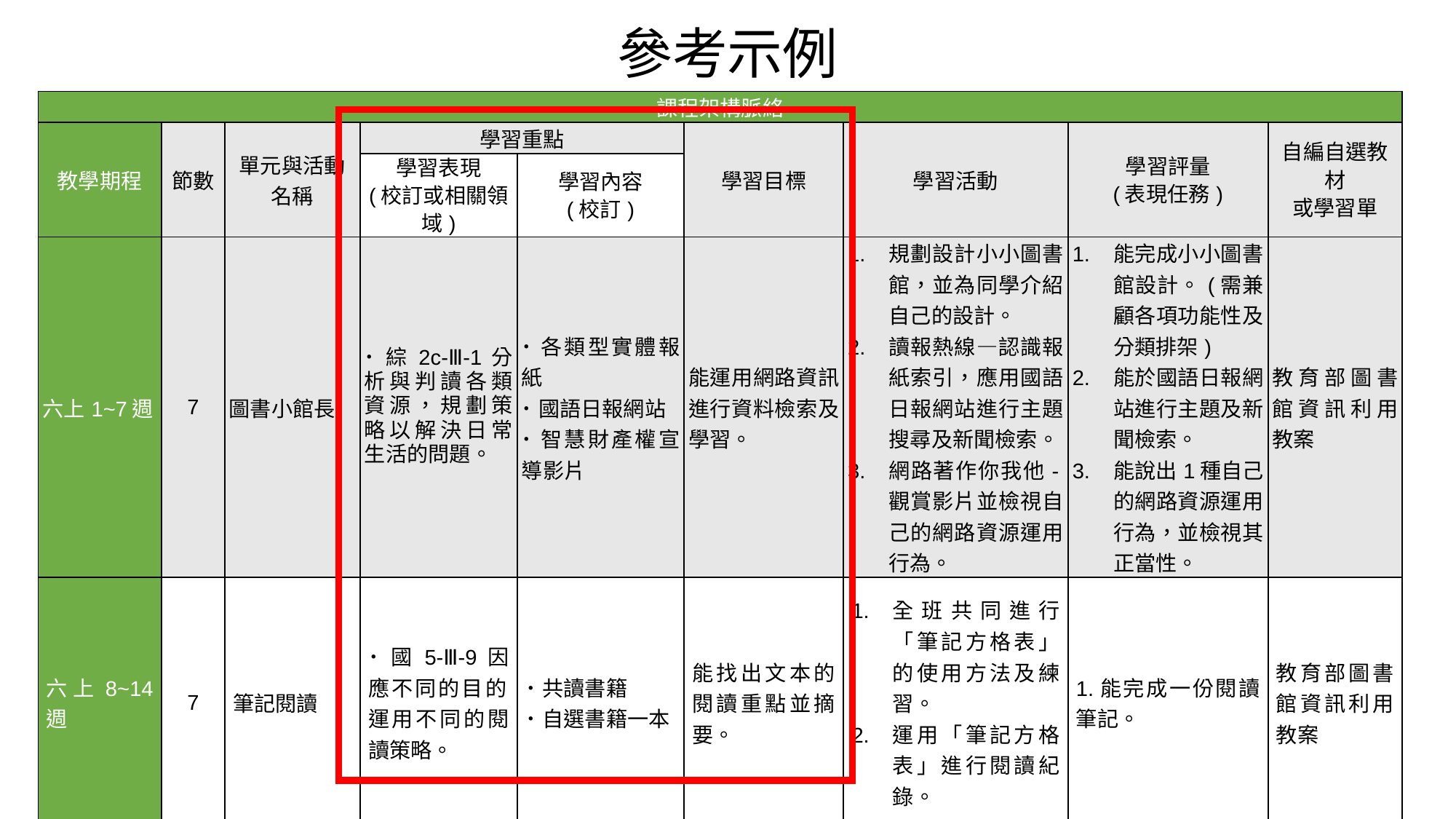

# 參考示例
| 課程架構脈絡 |  |  |  |  |  |  |  |  |
| --- | --- | --- | --- | --- | --- | --- | --- | --- |
| 教學期程 | 節數 | 單元與活動名稱 | 學習重點 |  | 學習目標 | 學習活動 | 學習評量 (表現任務) | 自編自選教材 或學習單 |
|  |  |  | 學習表現 (校訂或相關領域) | 學習內容 (校訂) |  |  |  |  |
| 六上1~7週 | 7 | 圖書小館長 | ˙綜2c-Ⅲ-1分析與判讀各類資源，規劃策略以解決日常生活的問題。 | ˙各類型實體報紙 ˙國語日報網站 ˙智慧財產權宣導影片 | 能運用網路資訊進行資料檢索及學習。 | 規劃設計小小圖書館，並為同學介紹自己的設計。 讀報熱線—認識報紙索引，應用國語日報網站進行主題搜尋及新聞檢索。 網路著作你我他-觀賞影片並檢視自己的網路資源運用行為。 | 能完成小小圖書館設計。(需兼顧各項功能性及分類排架) 能於國語日報網站進行主題及新聞檢索。 能說出1種自己的網路資源運用行為，並檢視其正當性。 | 教育部圖書館資訊利用教案 |
| 六上8~14 週 | 7 | 筆記閱讀 | ˙國5-Ⅲ-9因應不同的目的，運用不同的閱讀策略。 | ˙共讀書籍 ˙自選書籍一本 | 能找出文本的閱讀重點並摘要。 | 全班共同進行「筆記方格表」的使用方法及練習。 運用「筆記方格表」進行閱讀紀錄。 | 1.能完成一份閱讀筆記。 | 教育部圖書館資訊利用教案 |

81